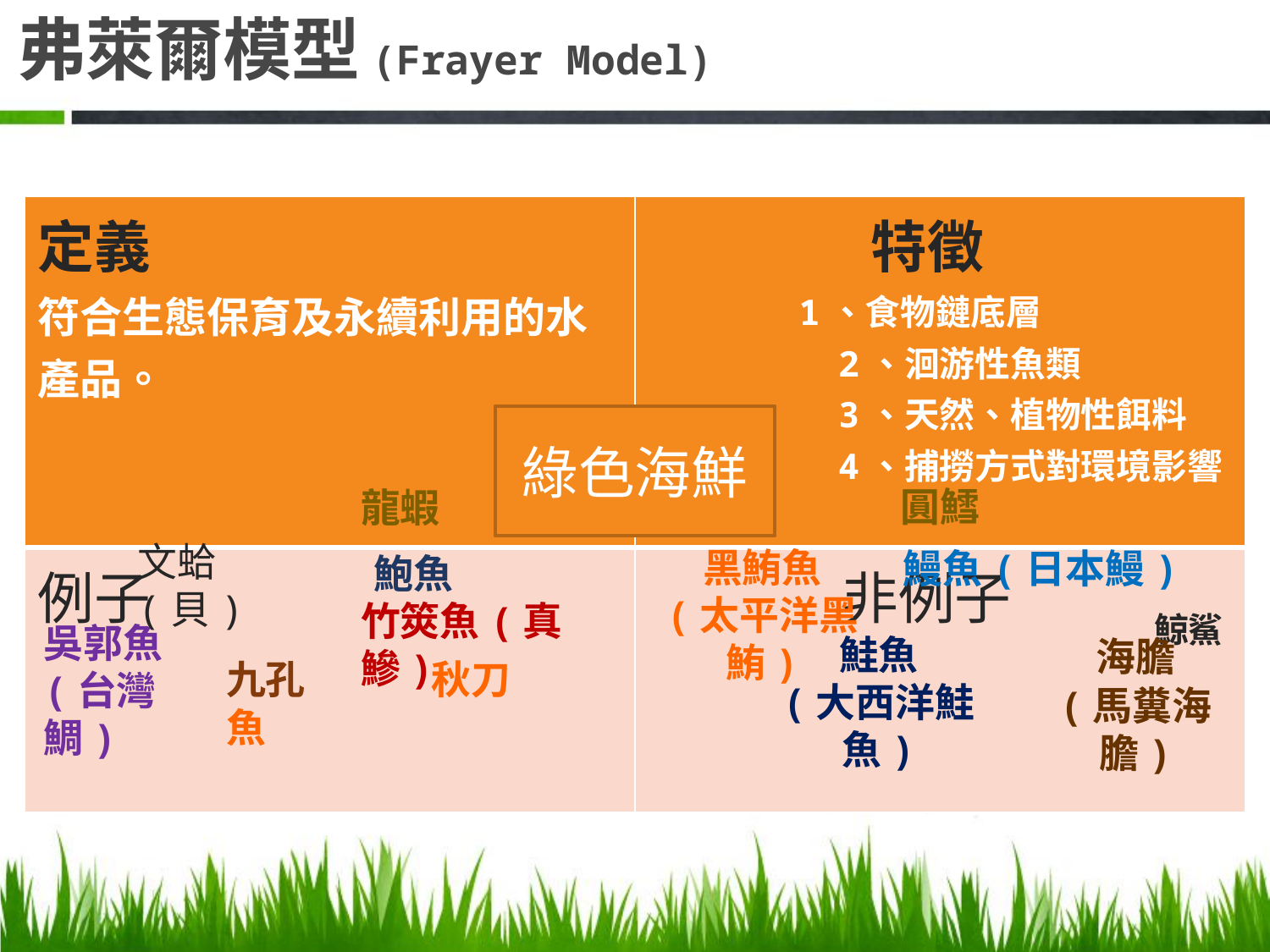

# 弗萊爾模型(Frayer Model)
| 定義 符合生態保育及永續利用的水產品。 | 特徵 1、食物鏈底層 2、洄游性魚類 3、天然、植物性餌料 4、捕撈方式對環境影響小。 |
| --- | --- |
| 例子 | 非例子 |
綠色海鮮
圓鱈
龍蝦
文蛤(貝)
黑鮪魚
(太平洋黑鮪)
鰻魚(日本鰻)	鯨鯊
鮑魚
竹筴魚(真鰺)
吳郭魚(台灣鯛)
鮭魚
(大西洋鮭魚)
海膽
(馬糞海膽)
九孔	秋刀魚